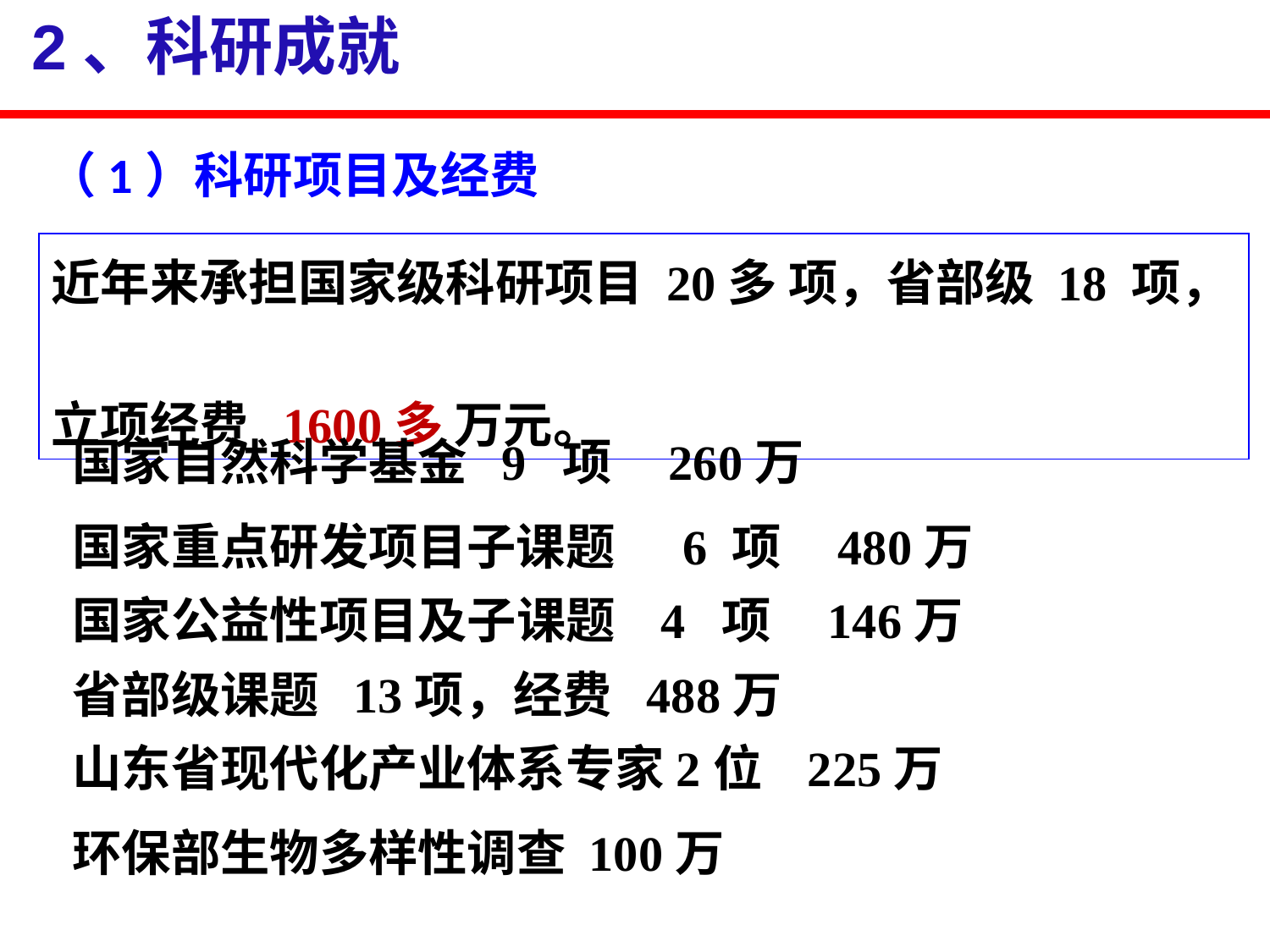

2、科研成就
（1）科研项目及经费
近年来承担国家级科研项目 20多 项，省部级 18 项，
立项经费  1600多 万元。
国家自然科学基金  9  项    260万
国家重点研发项目子课题     6 项    480万
国家公益性项目及子课题   4  项    146万
省部级课题  13项，经费  488万
山东省现代化产业体系专家2位   225万
环保部生物多样性调查 100万